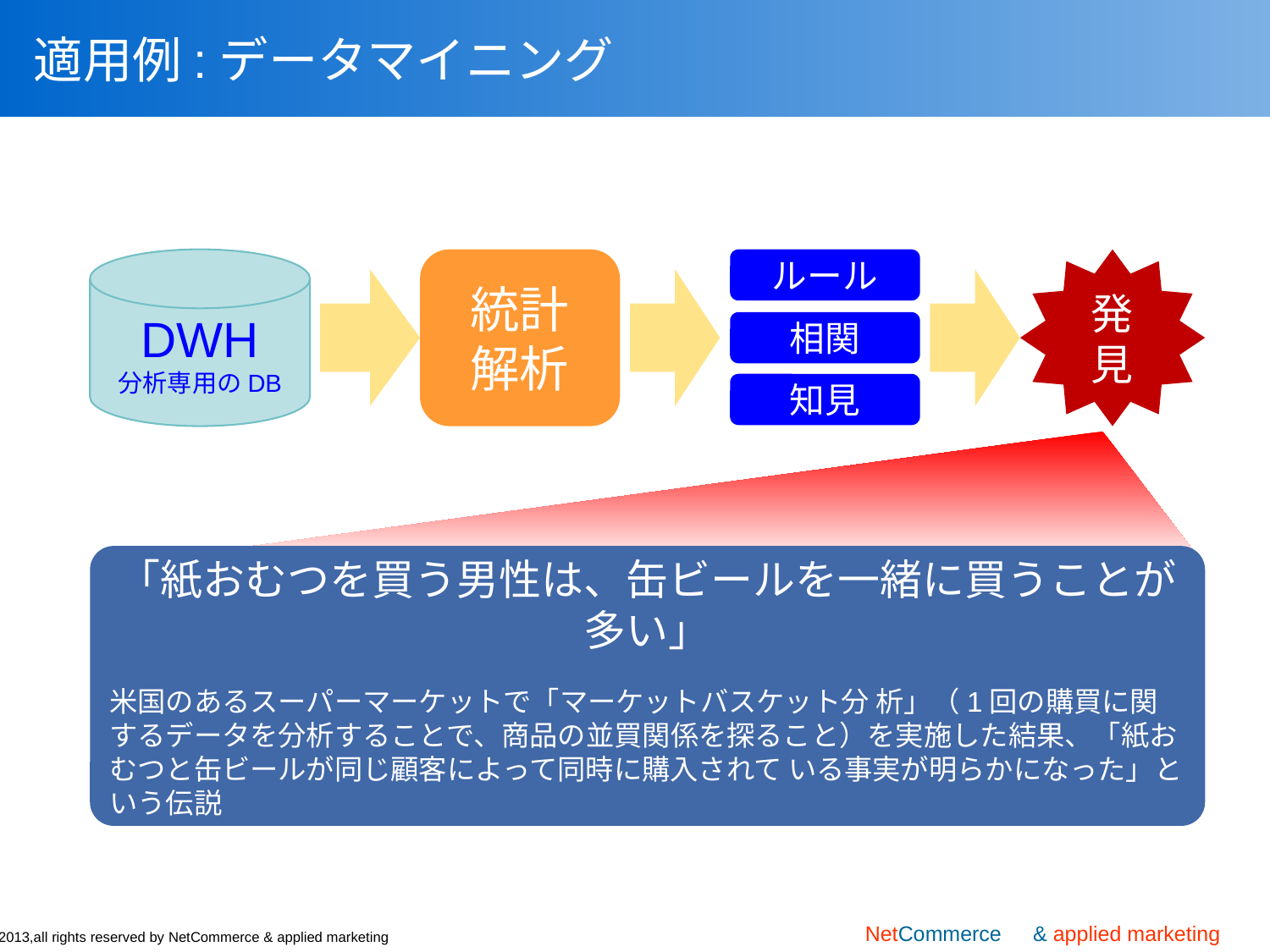

# 適用例:データマイニング
DWH
分析専用のDB
ルール
発見
統計
解析

相関
知見

「紙おむつを買う男性は、缶ビールを一緒に買うことが多い」

米国のあるスーパーマーケットで「マーケットバスケット分 析」（1回の購買に関するデータを分析することで、商品の並買関係を探ること）を実施した結果、「紙おむつと缶ビールが同じ顧客によって同時に購入されて いる事実が明らかになった」という伝説